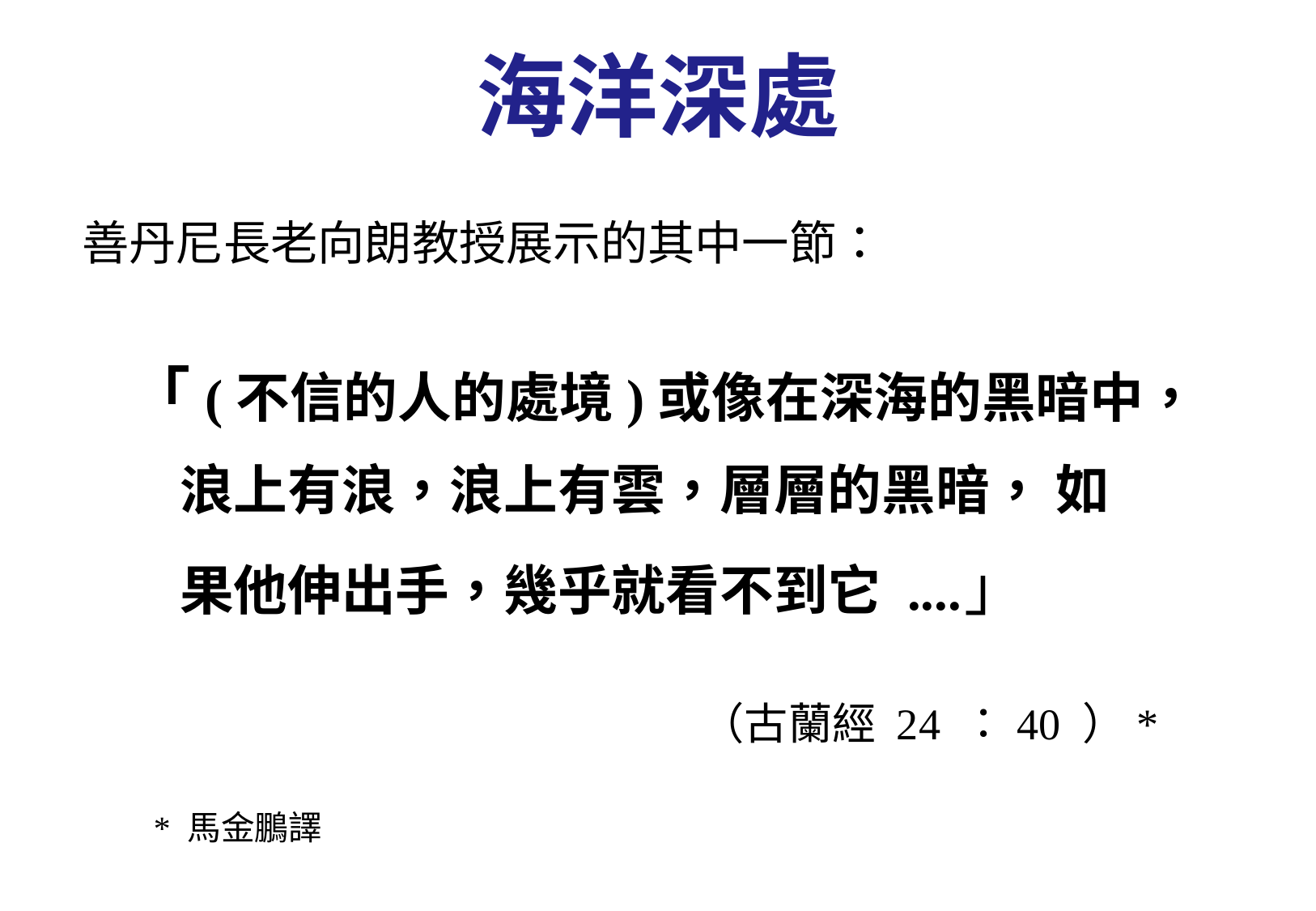

海洋深處
善丹尼長老向朗教授展示的其中一節：
「(不信的人的處境)或像在深海的黑暗中，浪上有浪，浪上有雲，層層的黑暗， 如果他伸出手，幾乎就看不到它 .... 」
（古蘭經 24 ：40 ）*
* 馬金鵬譯